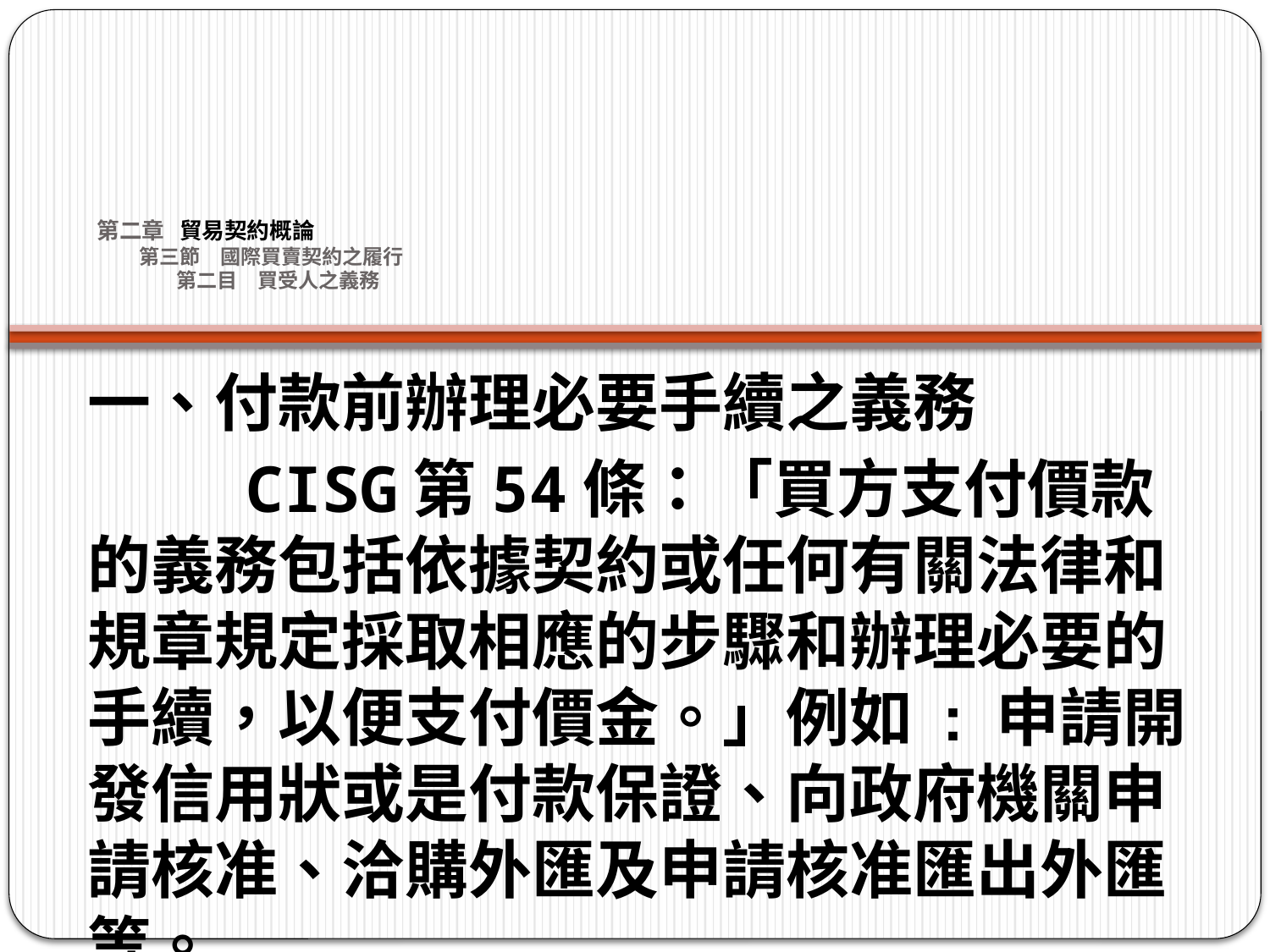

# 第二章   貿易契約概論 第三節　國際買賣契約之履行 第二目　買受人之義務
一、付款前辦理必要手續之義務
         CISG第54條：「買方支付價款的義務包括依據契約或任何有關法律和規章規定採取相應的步驟和辦理必要的手續，以便支付價金。」例如 : 申請開發信用狀或是付款保證、向政府機關申請核准、洽購外匯及申請核准匯出外匯等。